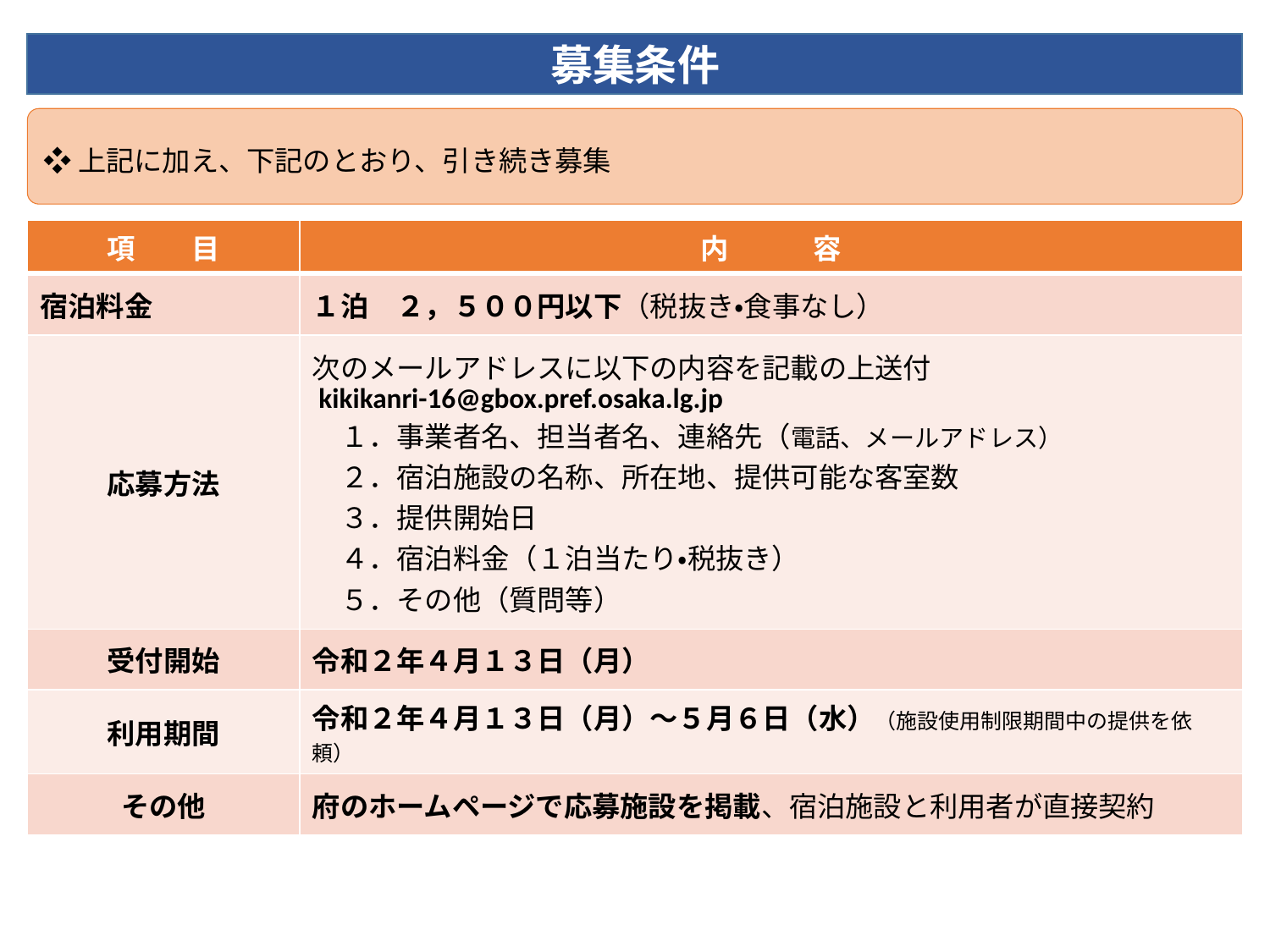

募集条件
❖上記に加え、下記のとおり、引き続き募集
| 項　　目 | 内　　　容 |
| --- | --- |
| 宿泊料金 | １泊　２，５００円以下（税抜き・食事なし） |
| 応募方法 | 次のメールアドレスに以下の内容を記載の上送付 kikikanri-16@gbox.pref.osaka.lg.jp 　１．事業者名、担当者名、連絡先（電話、メールアドレス） 　２．宿泊施設の名称、所在地、提供可能な客室数 　３．提供開始日 　４．宿泊料金（１泊当たり・税抜き） 　５．その他（質問等） |
| 受付開始 | 令和２年４月１３日（月） |
| 利用期間 | 令和２年４月１３日（月）～５月６日（水）（施設使用制限期間中の提供を依頼） |
| その他 | 府のホームページで応募施設を掲載、宿泊施設と利用者が直接契約 |